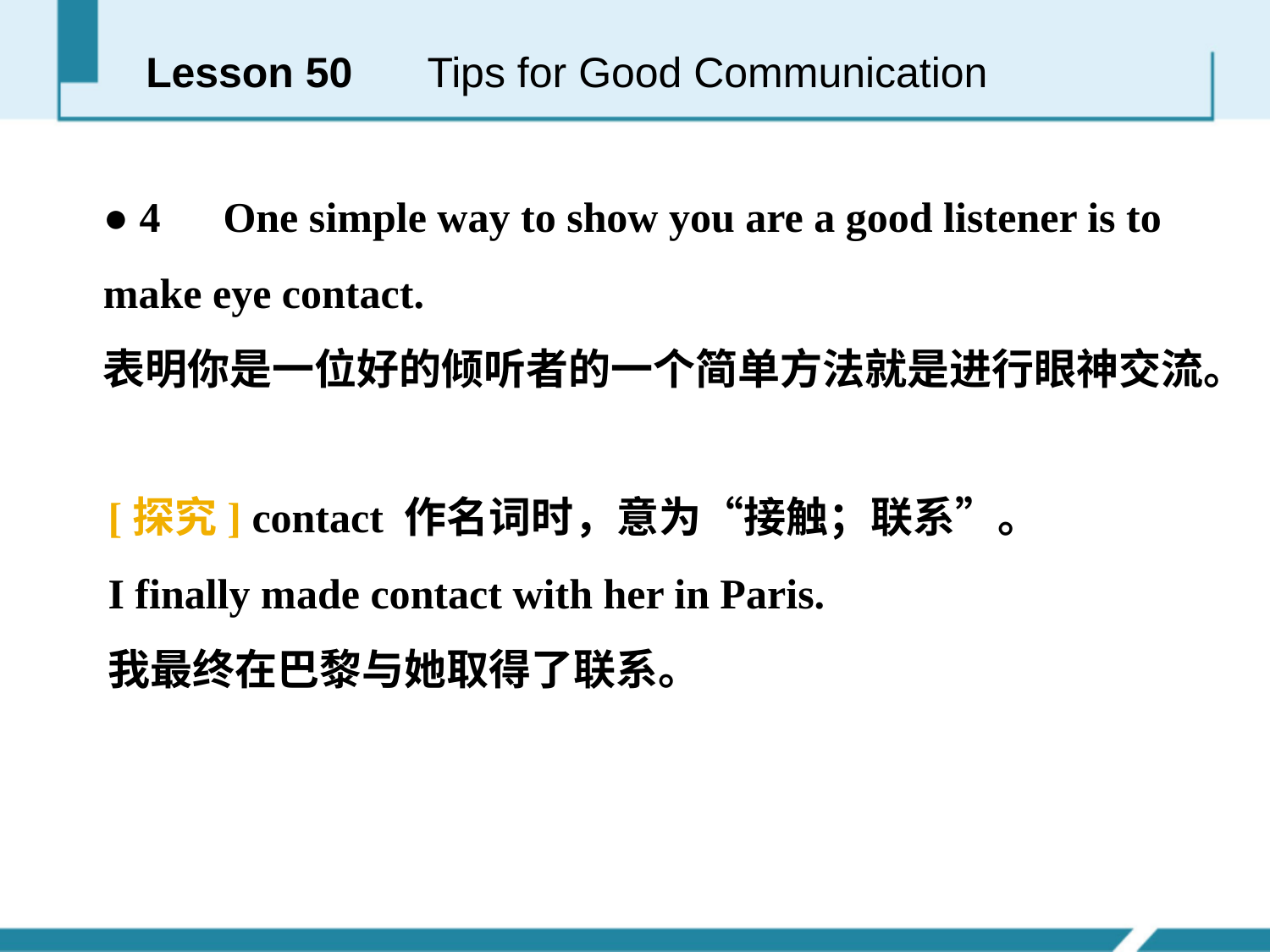

Lesson 50 　Tips for Good Communication
● 4　One simple way to show you are a good listener is to make eye contact.
表明你是一位好的倾听者的一个简单方法就是进行眼神交流。
[探究] contact 作名词时，意为“接触；联系”。
I finally made contact with her in Paris.
我最终在巴黎与她取得了联系。